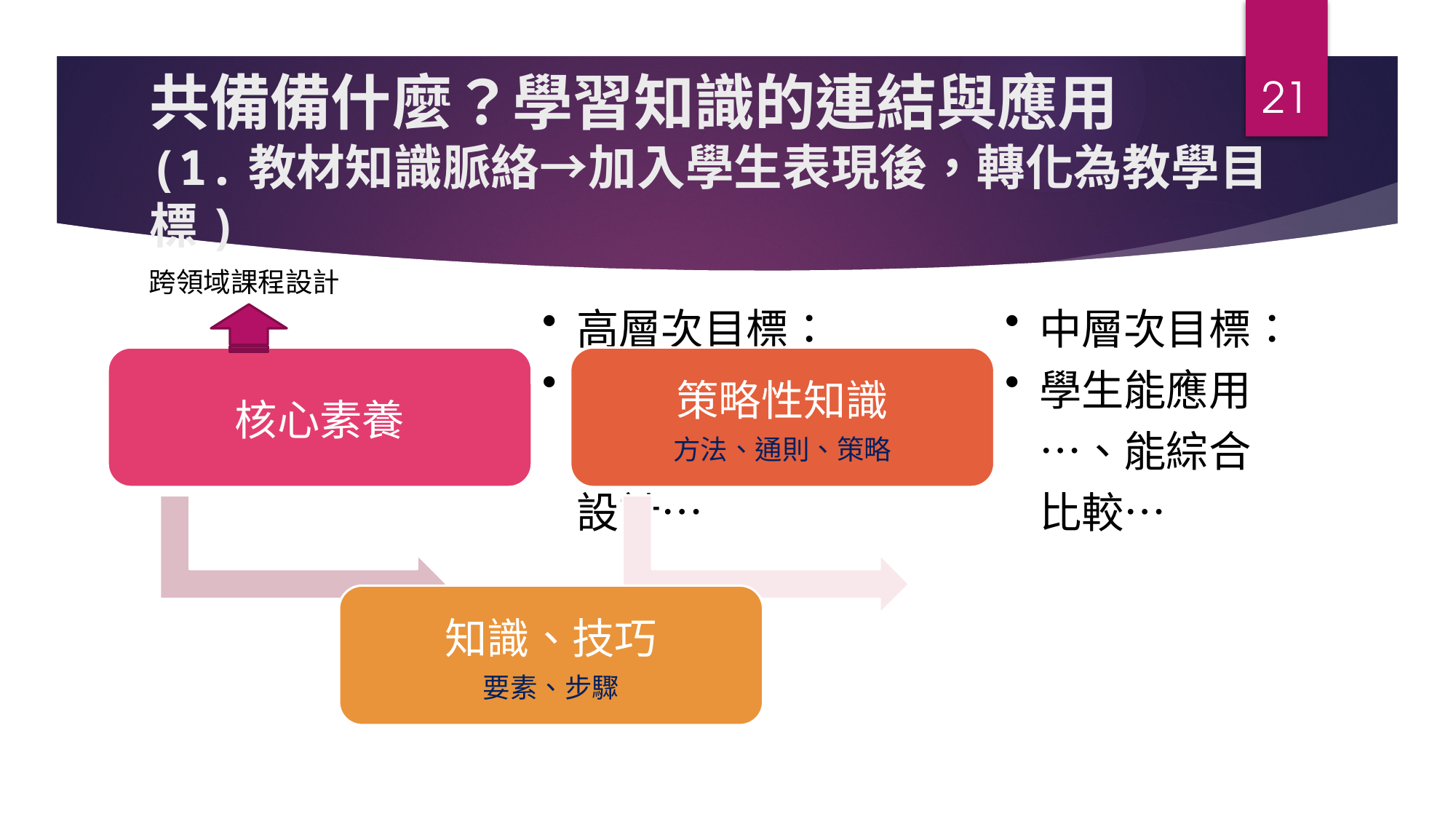

21
# 共備備什麼？學習知識的連結與應用 (1.教材知識脈絡→加入學生表現後，轉化為教學目標)
跨領域課程設計

核心素養
高層次目標：
策略性知識
方法、通則、策略
中層次目標：
知識、技巧
要素、步驟
學生能應用…、能綜合比較…